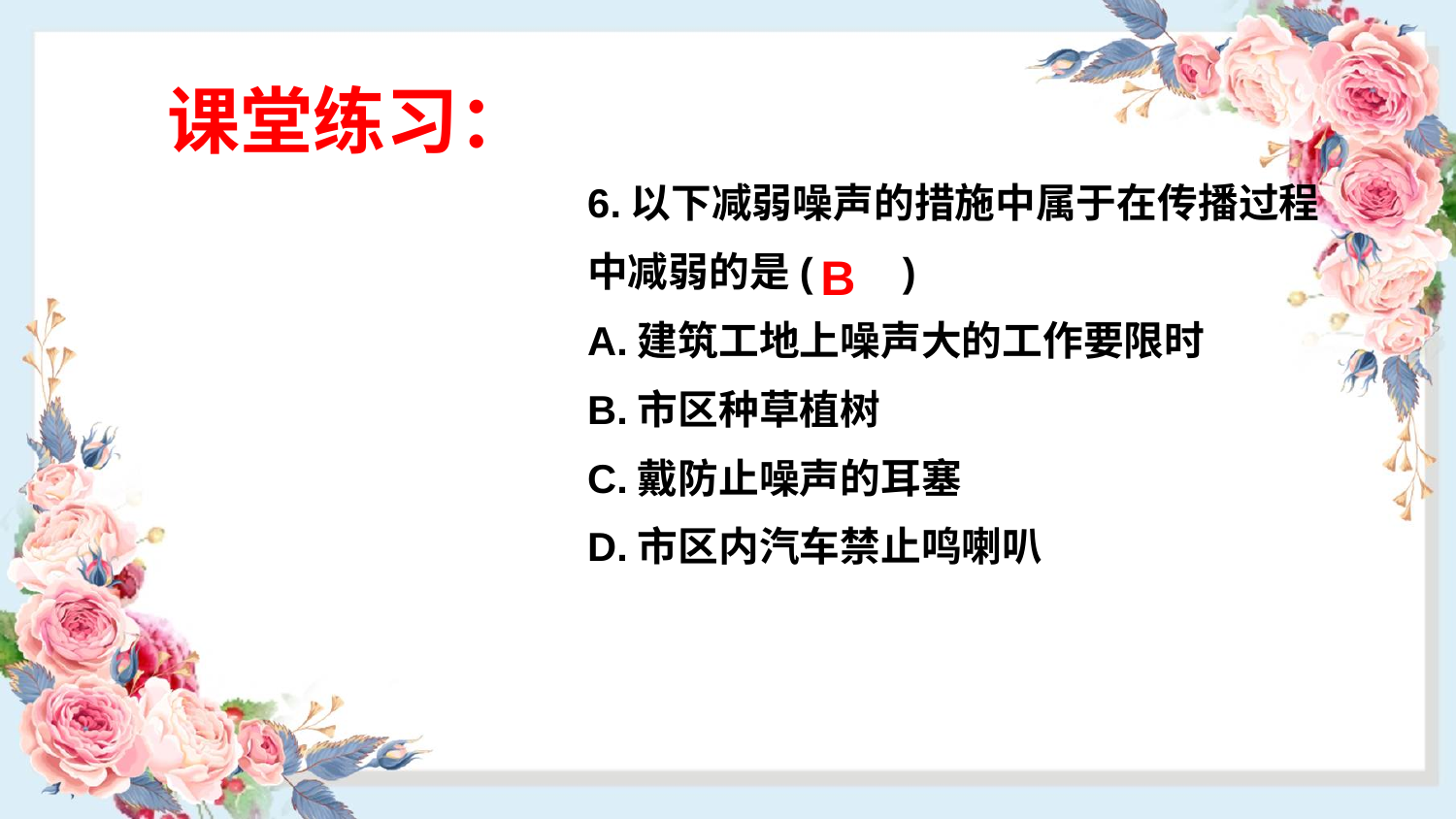

课堂练习：
6.以下减弱噪声的措施中属于在传播过程
中减弱的是(        )
A.建筑工地上噪声大的工作要限时
B.市区种草植树
C.戴防止噪声的耳塞
D.市区内汽车禁止鸣喇叭
B